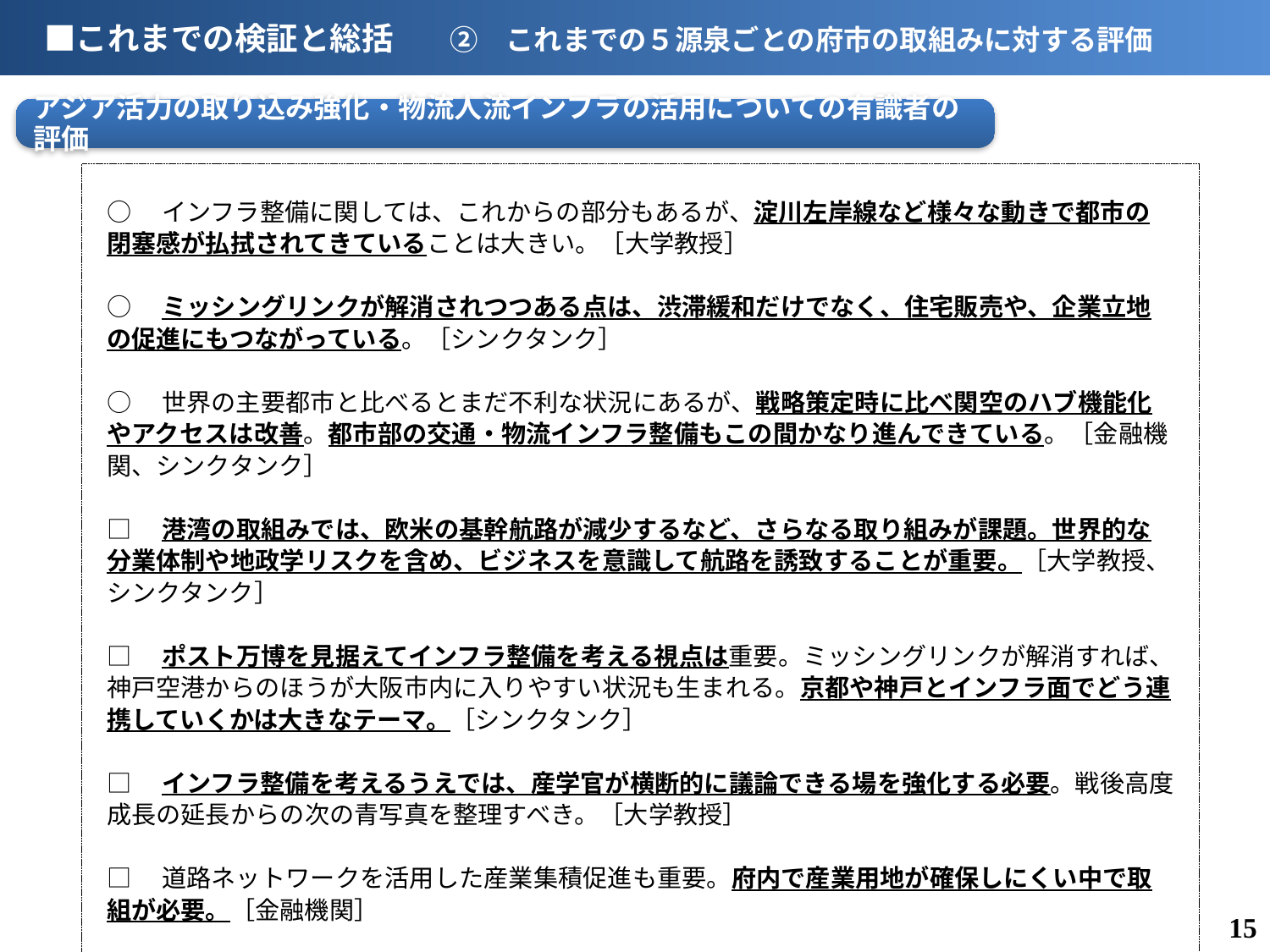

■これまでの検証と総括　　②　これまでの５源泉ごとの府市の取組みに対する評価
アジア活力の取り込み強化・物流人流インフラの活用についての有識者の評価
○　インフラ整備に関しては、これからの部分もあるが、淀川左岸線など様々な動きで都市の閉塞感が払拭されてきていることは大きい。［大学教授］

○　ミッシングリンクが解消されつつある点は、渋滞緩和だけでなく、住宅販売や、企業立地の促進にもつながっている。［シンクタンク］

○　世界の主要都市と比べるとまだ不利な状況にあるが、戦略策定時に比べ関空のハブ機能化やアクセスは改善。都市部の交通・物流インフラ整備もこの間かなり進んできている。［金融機関、シンクタンク］

□　港湾の取組みでは、欧米の基幹航路が減少するなど、さらなる取り組みが課題。世界的な分業体制や地政学リスクを含め、ビジネスを意識して航路を誘致することが重要。［大学教授、シンクタンク］

□　ポスト万博を見据えてインフラ整備を考える視点は重要。ミッシングリンクが解消すれば、神戸空港からのほうが大阪市内に入りやすい状況も生まれる。京都や神戸とインフラ面でどう連携していくかは大きなテーマ。［シンクタンク］

□　インフラ整備を考えるうえでは、産学官が横断的に議論できる場を強化する必要。戦後高度成長の延長からの次の青写真を整理すべき。［大学教授］

□　道路ネットワークを活用した産業集積促進も重要。府内で産業用地が確保しにくい中で取組が必要。［金融機関］
15